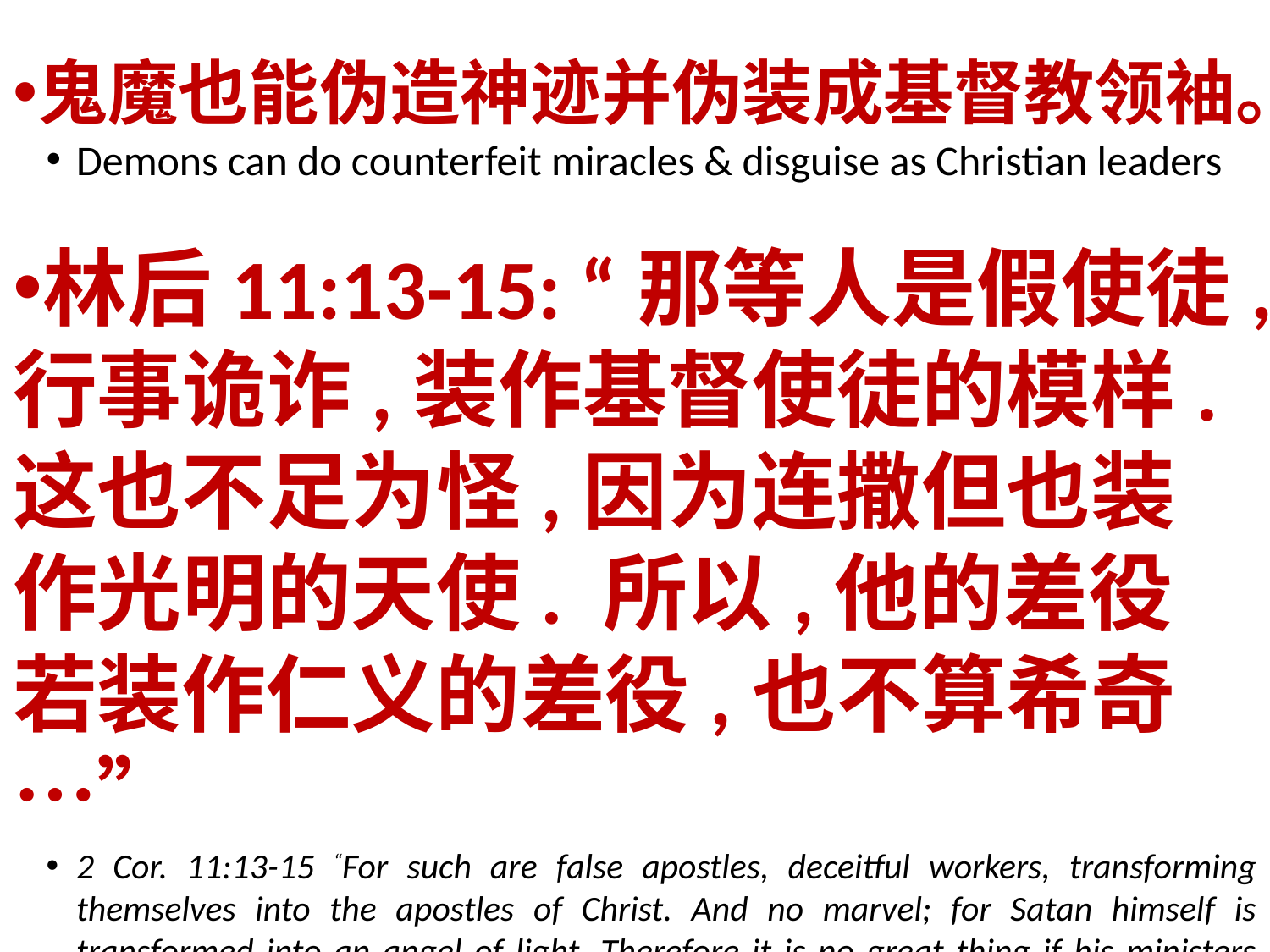

鬼魔也能伪造神迹并伪装成基督教领袖。
Demons can do counterfeit miracles & disguise as Christian leaders

林后11:13-15: “那等人是假使徒,行事诡诈,装作基督使徒的模样. 这也不足为怪,因为连撒但也装作光明的天使. 所以,他的差役若装作仁义的差役,也不算希奇…”
2 Cor. 11:13-15 “For such are false apostles, deceitful workers, transforming themselves into the apostles of Christ. And no marvel; for Satan himself is transformed into an angel of light. Therefore it is no great thing if his ministers also be transformed as the ministers of righteousness…